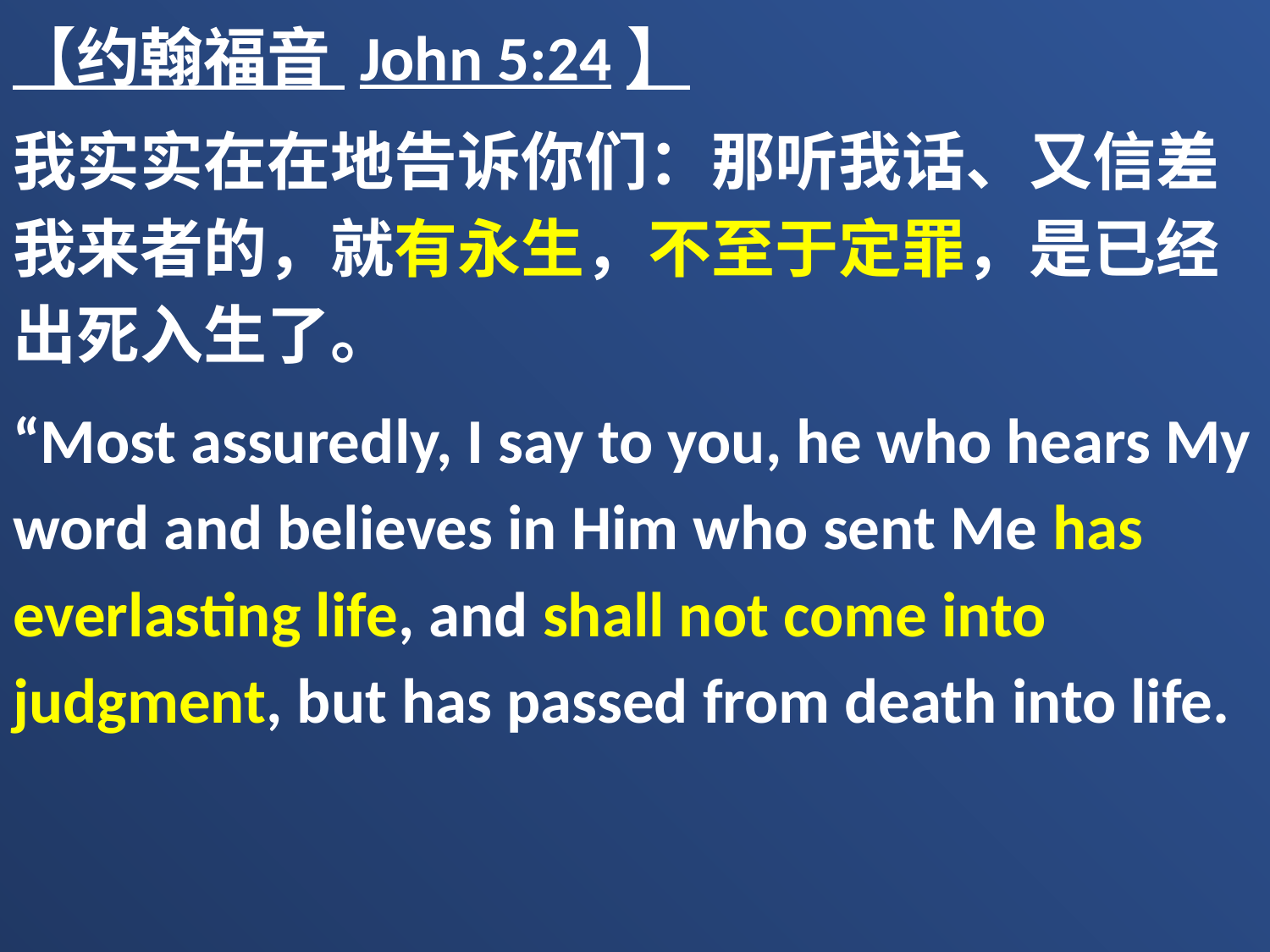

【约翰福音 John 5:24】
我实实在在地告诉你们：那听我话、又信差我来者的，就有永生，不至于定罪，是已经出死入生了。
“Most assuredly, I say to you, he who hears My word and believes in Him who sent Me has everlasting life, and shall not come into judgment, but has passed from death into life.